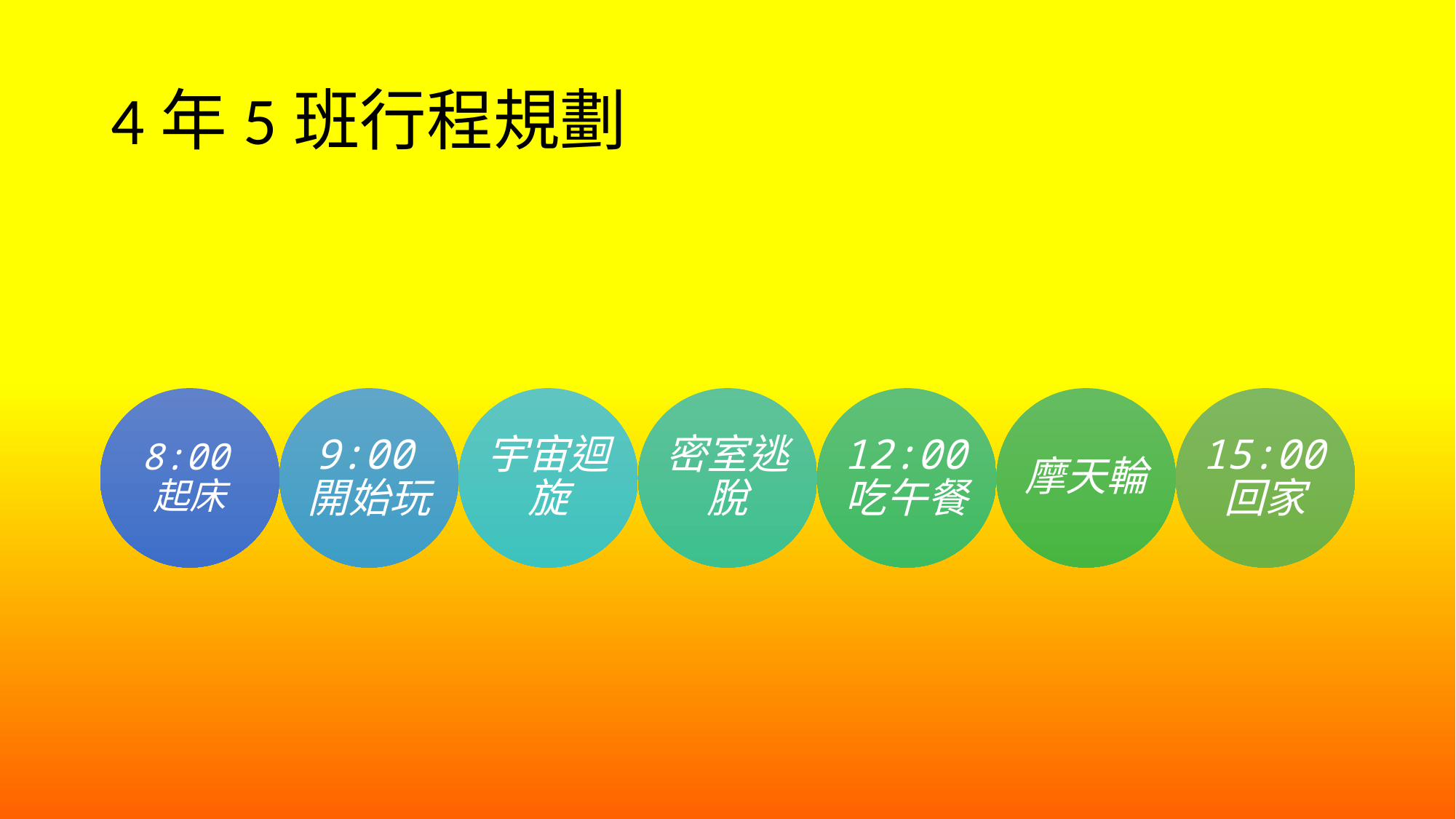

# 4年5班行程規劃
8:00起床
9:00開始玩
宇宙迴旋
密室逃脫
12:00吃午餐
摩天輪
15:00回家